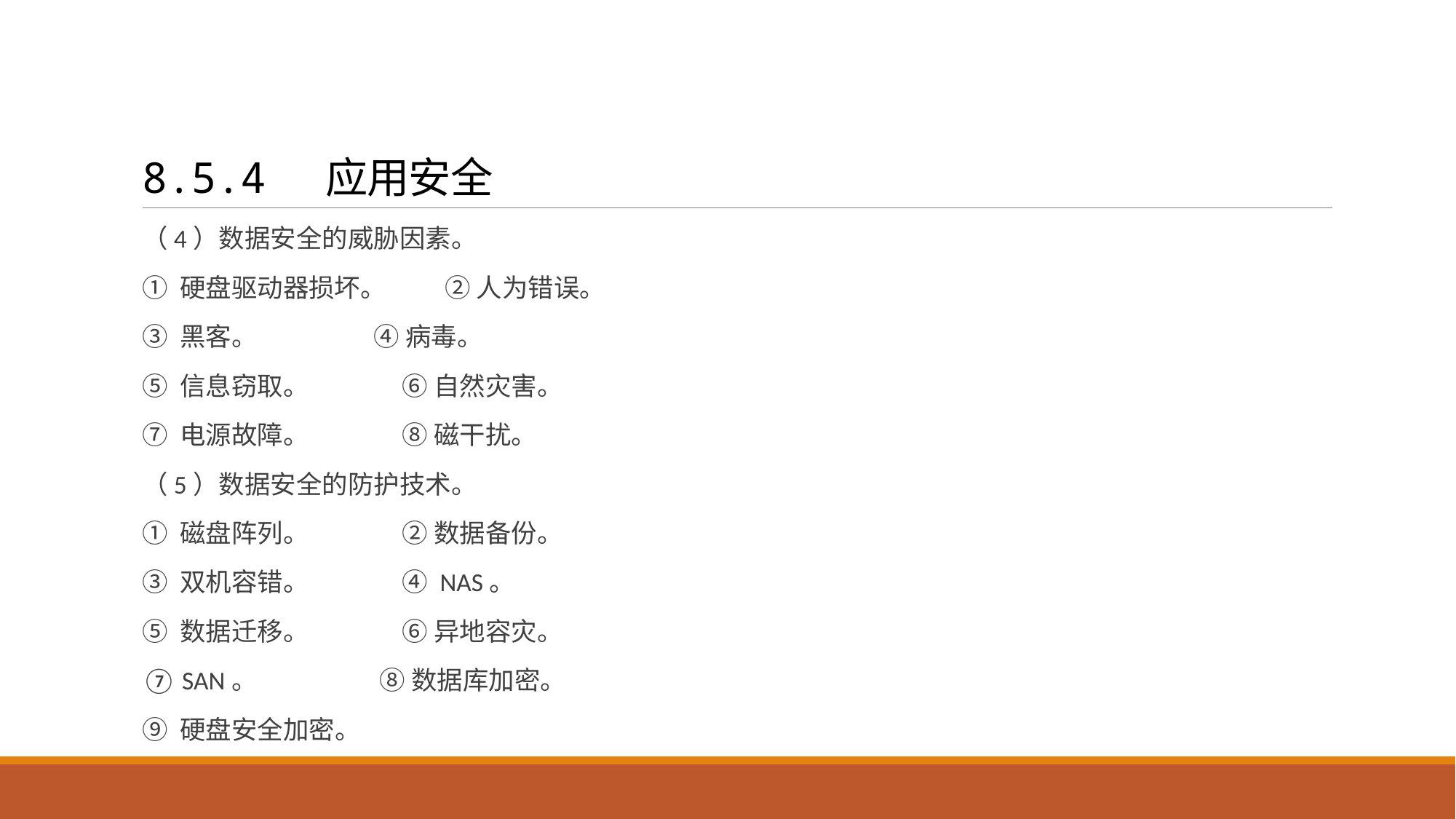

# 8.5.4  应用安全
（4）数据安全的威胁因素。
① 硬盘驱动器损坏。          ② 人为错误。
③ 黑客。                    ④ 病毒。
⑤ 信息窃取。                ⑥ 自然灾害。
⑦ 电源故障。                ⑧ 磁干扰。
（5）数据安全的防护技术。
① 磁盘阵列。                ② 数据备份。
③ 双机容错。                ④ NAS。
⑤ 数据迁移。                ⑥ 异地容灾。
⑦ SAN。                     ⑧ 数据库加密。
⑨ 硬盘安全加密。